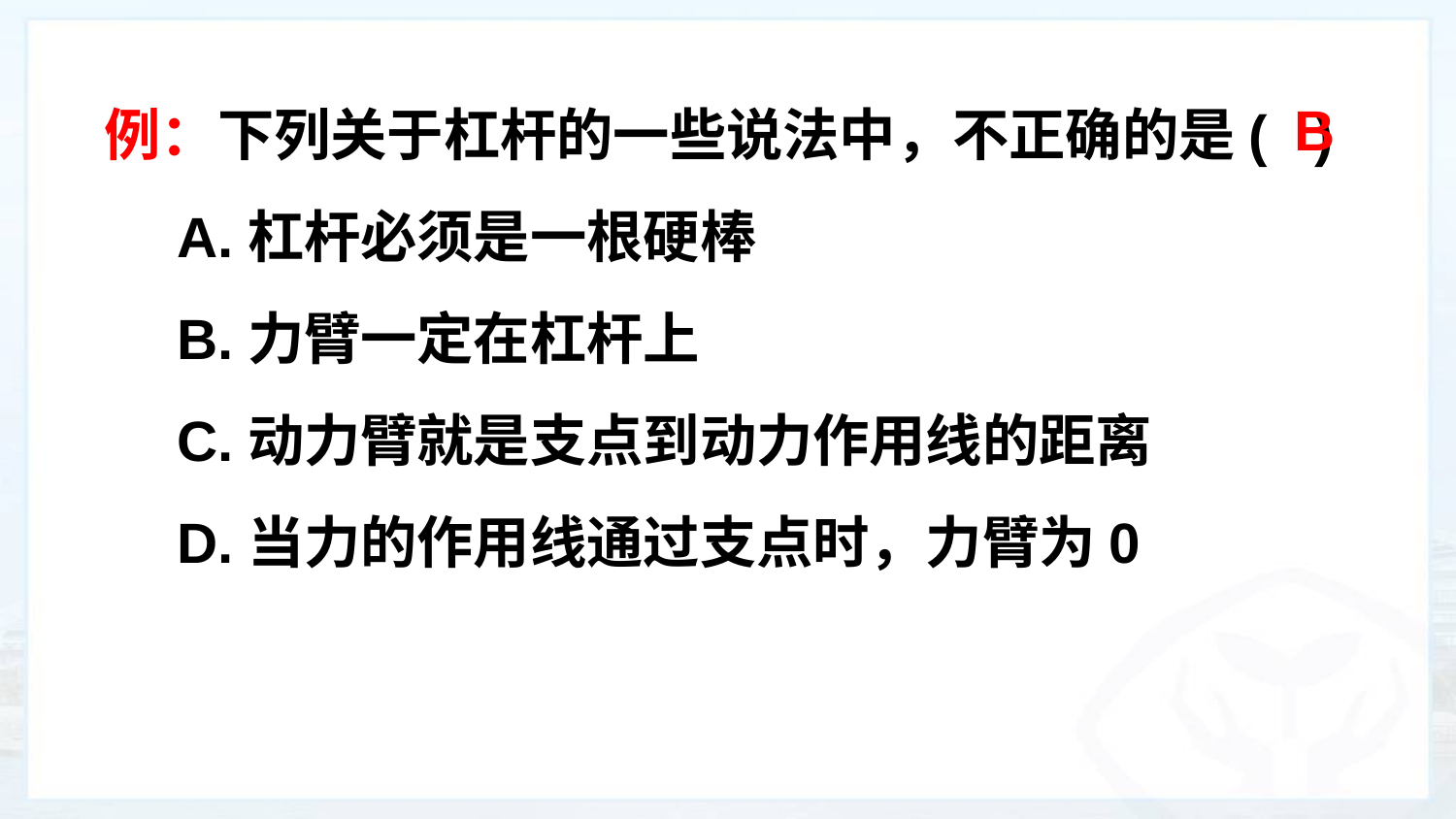

例：下列关于杠杆的一些说法中，不正确的是(   )
A.杠杆必须是一根硬棒
B.力臂一定在杠杆上
C.动力臂就是支点到动力作用线的距离
D.当力的作用线通过支点时，力臂为0
B